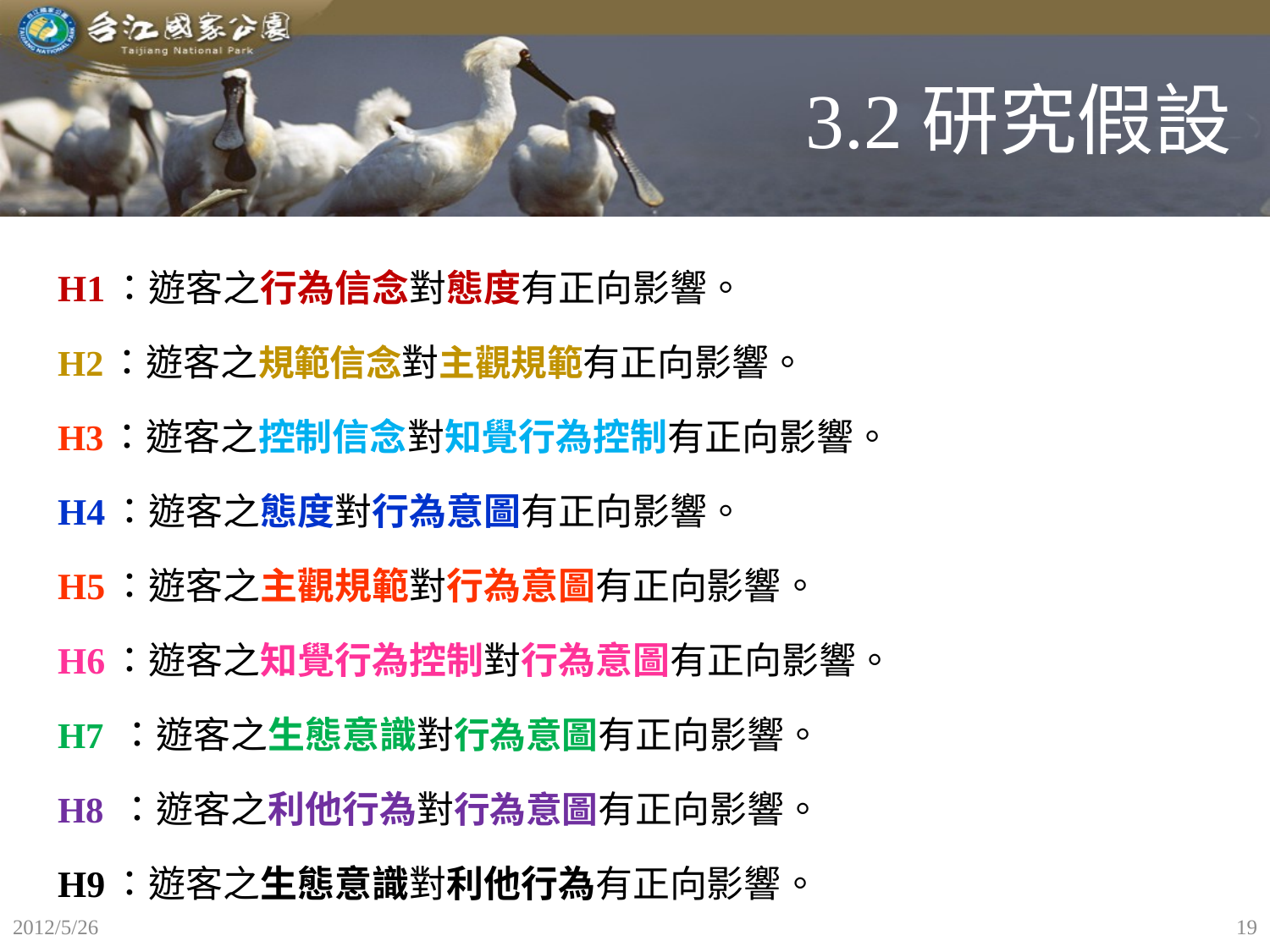

# 3.2研究假設
H1：遊客之行為信念對態度有正向影響。
H2：遊客之規範信念對主觀規範有正向影響。
H3：遊客之控制信念對知覺行為控制有正向影響。
H4：遊客之態度對行為意圖有正向影響。
H5：遊客之主觀規範對行為意圖有正向影響。
H6：遊客之知覺行為控制對行為意圖有正向影響。
H7 ：遊客之生態意識對行為意圖有正向影響。
H8 ：遊客之利他行為對行為意圖有正向影響。
H9：遊客之生態意識對利他行為有正向影響。
2012/5/26
19